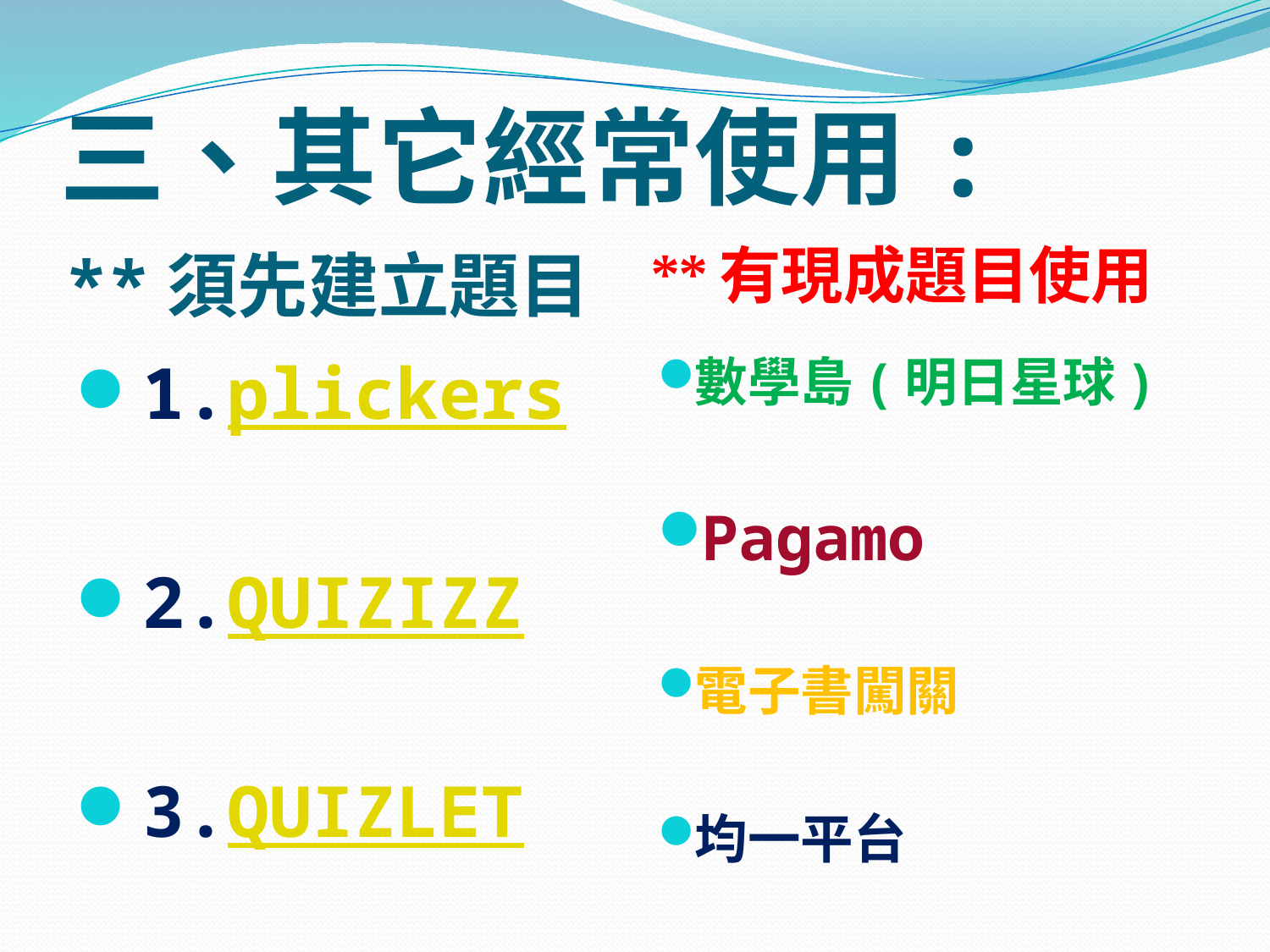

# 三、其它經常使用:
**有現成題目使用
**須先建立題目
1.plickers

2.QUIZIZZ

3.QUIZLET

數學島(明日星球)

Pagamo

電子書闖關

均一平台